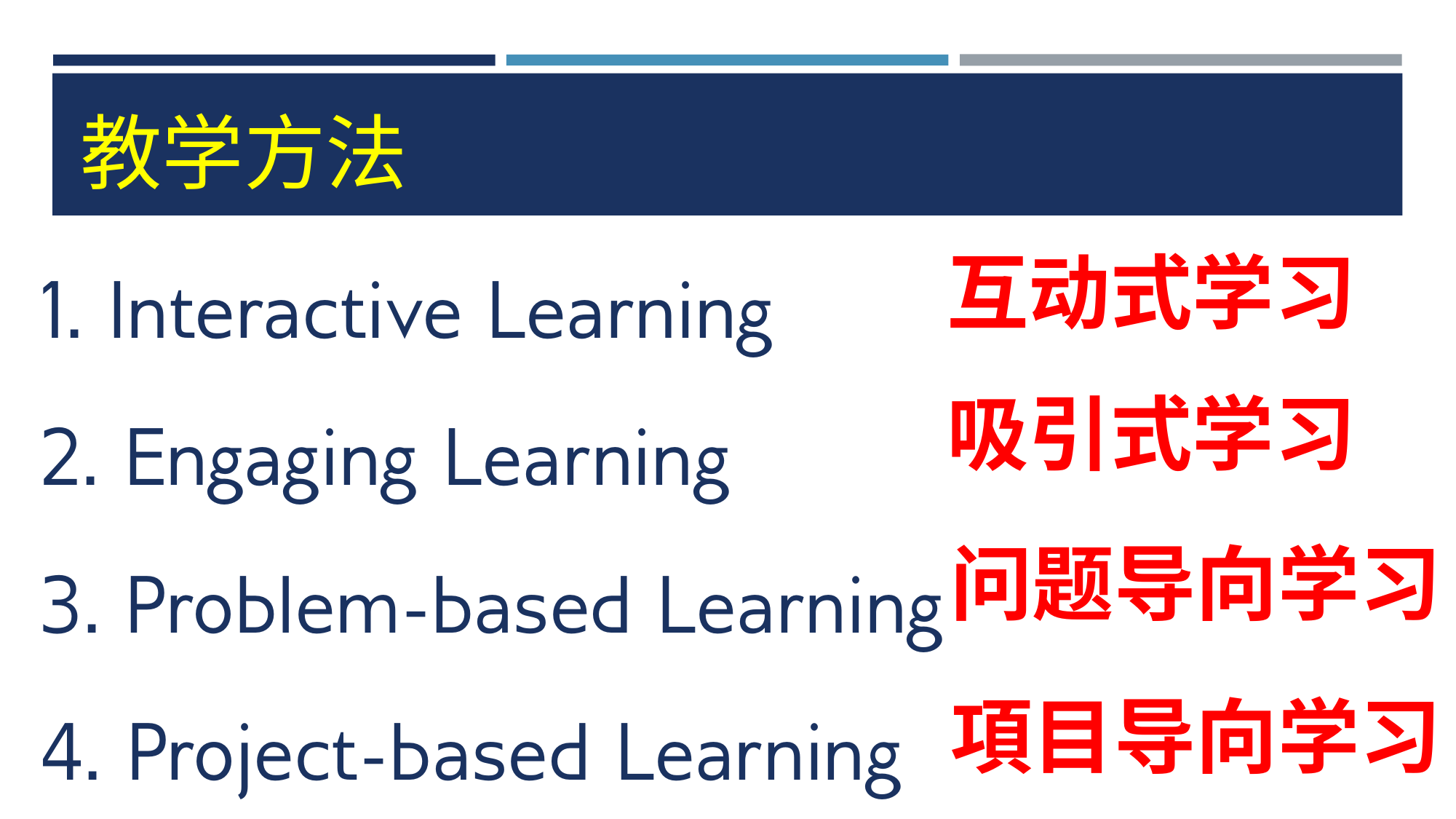

# 教学方法
 Interactive Learning
 Engaging Learning
 Problem-based Learning
 Project-based Learning
互动式学习
吸引式学习
问题导向学习
項目导向学习